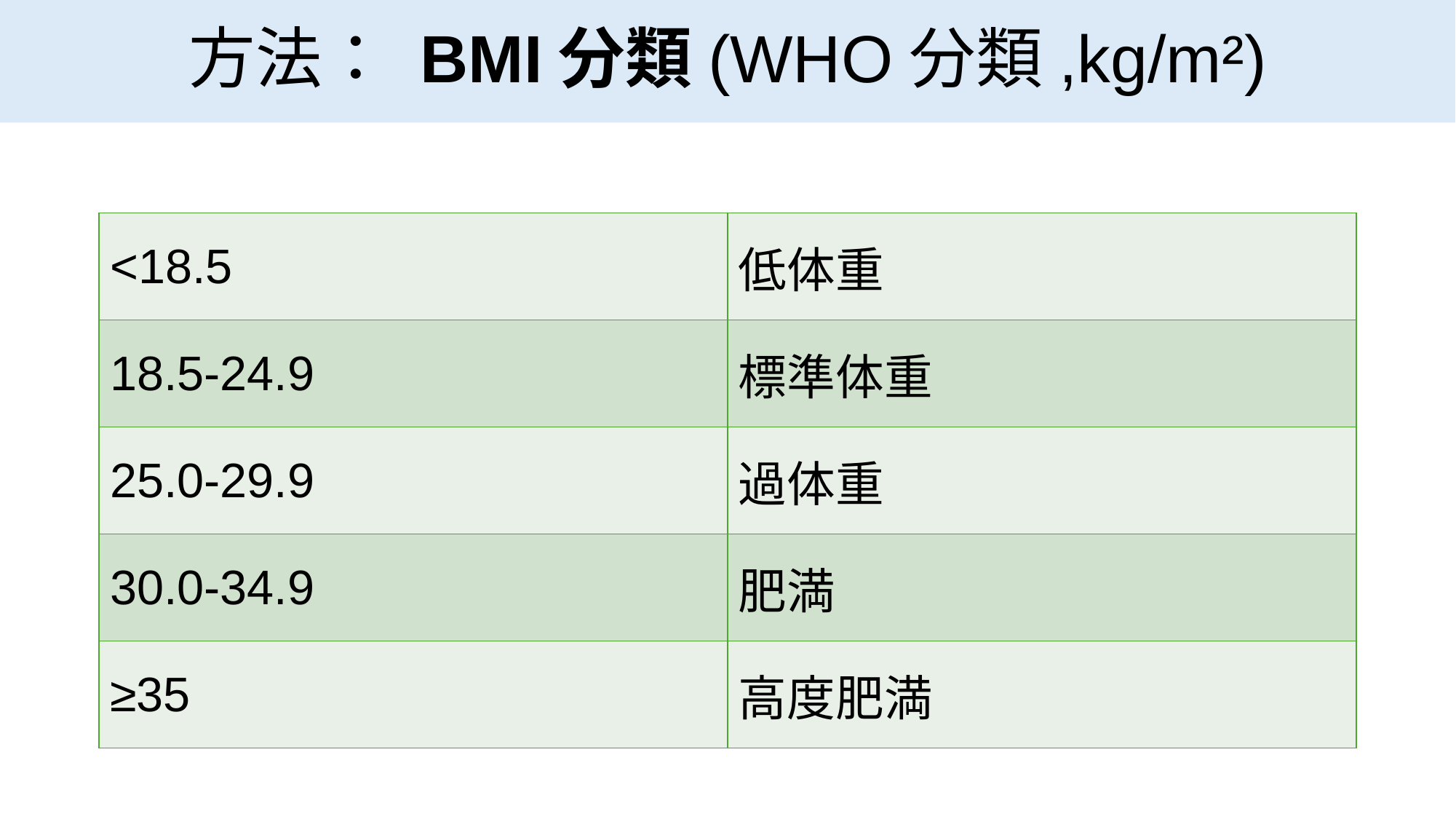

# 方法： BMI分類(WHO分類,kg/m²)
| <18.5 | 低体重 |
| --- | --- |
| 18.5-24.9 | 標準体重 |
| 25.0-29.9 | 過体重 |
| 30.0-34.9 | 肥満 |
| ≥35 | 高度肥満 |